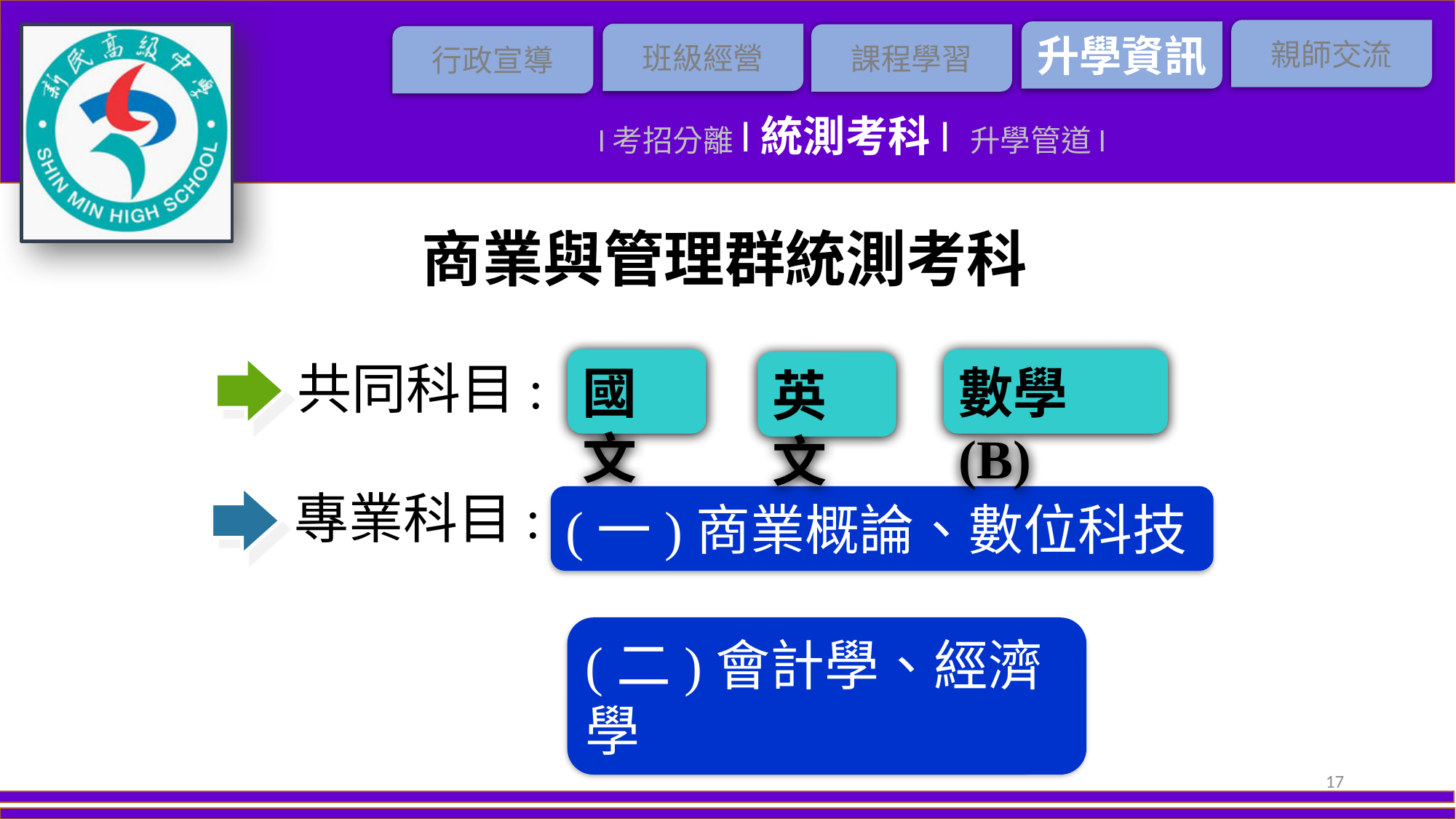

l考招分離l統測考科l 升學管道l
商業與管理群統測考科
共同科目:

國文
數學(B)
英文
專業科目:

(一)商業概論、數位科技
(二)會計學、經濟學
17